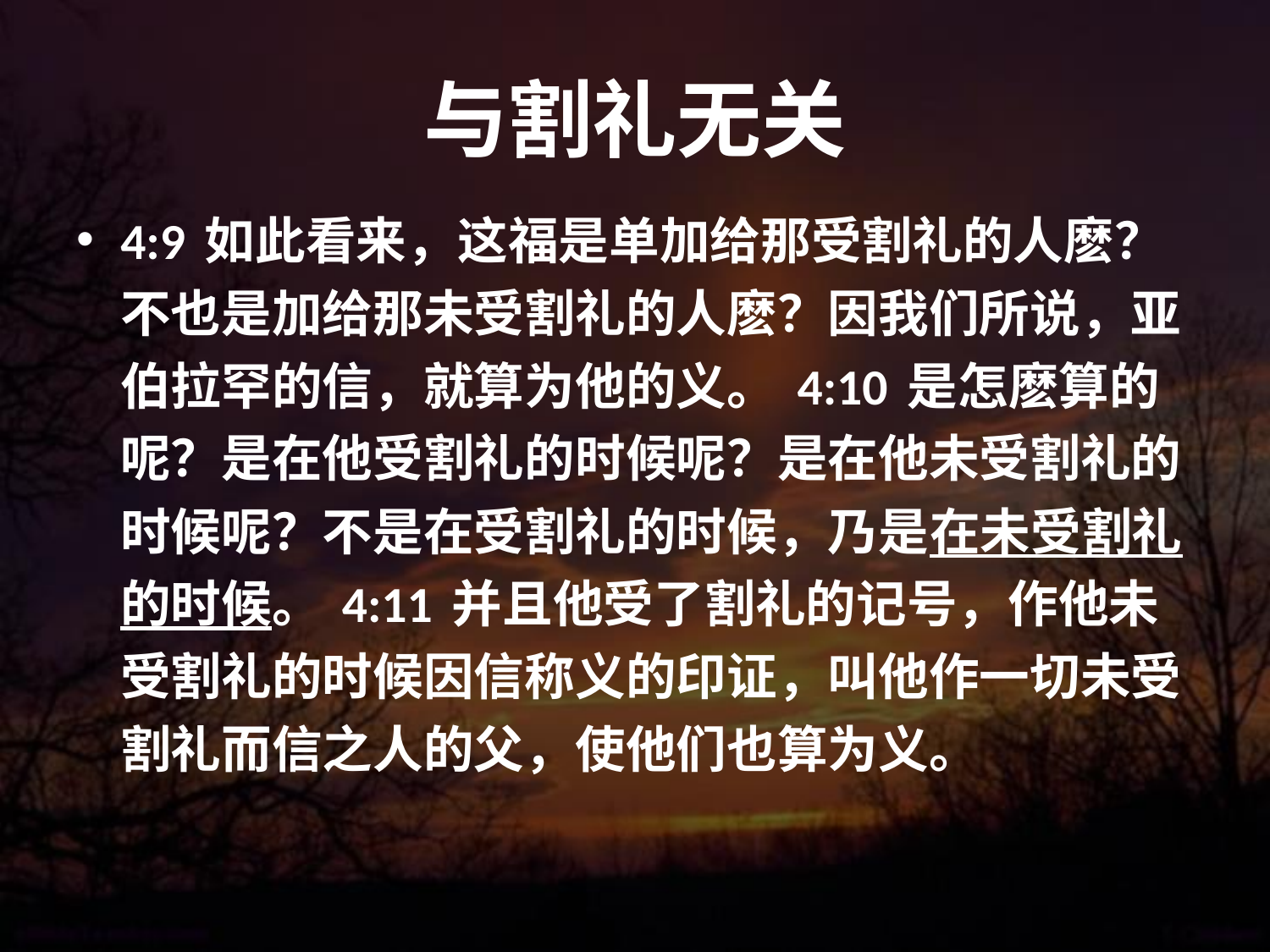

# 与割礼无关
4:9 如此看来，这福是单加给那受割礼的人麽？不也是加给那未受割礼的人麽？因我们所说，亚伯拉罕的信，就算为他的义。 4:10 是怎麽算的呢？是在他受割礼的时候呢？是在他未受割礼的时候呢？不是在受割礼的时候，乃是在未受割礼的时候。 4:11 并且他受了割礼的记号，作他未受割礼的时候因信称义的印证，叫他作一切未受割礼而信之人的父，使他们也算为义。